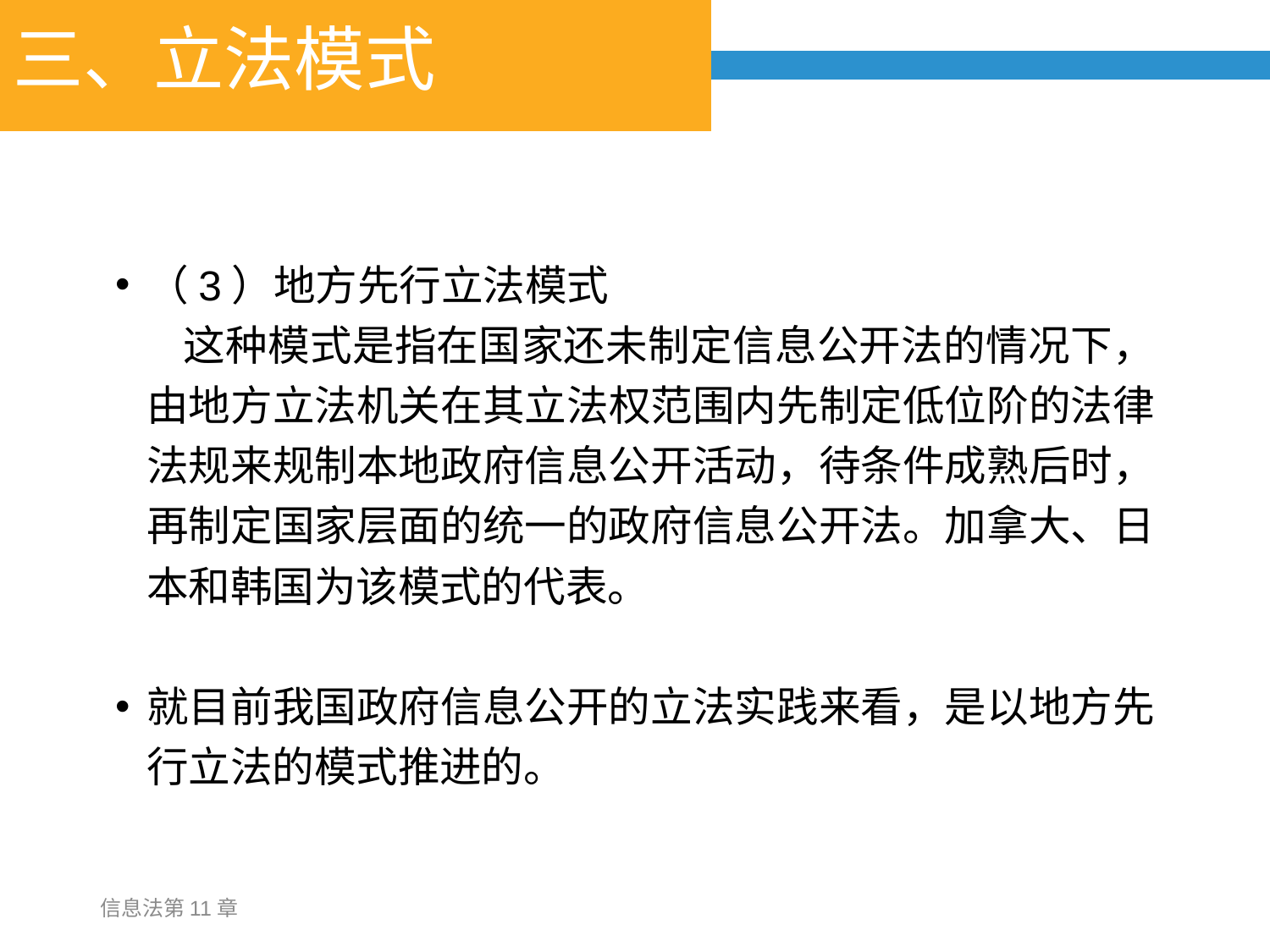

# 三、立法模式
（3）地方先行立法模式
      这种模式是指在国家还未制定信息公开法的情况下，由地方立法机关在其立法权范围内先制定低位阶的法律法规来规制本地政府信息公开活动，待条件成熟后时，再制定国家层面的统一的政府信息公开法。加拿大、日本和韩国为该模式的代表。

就目前我国政府信息公开的立法实践来看，是以地方先行立法的模式推进的。
信息法第11章